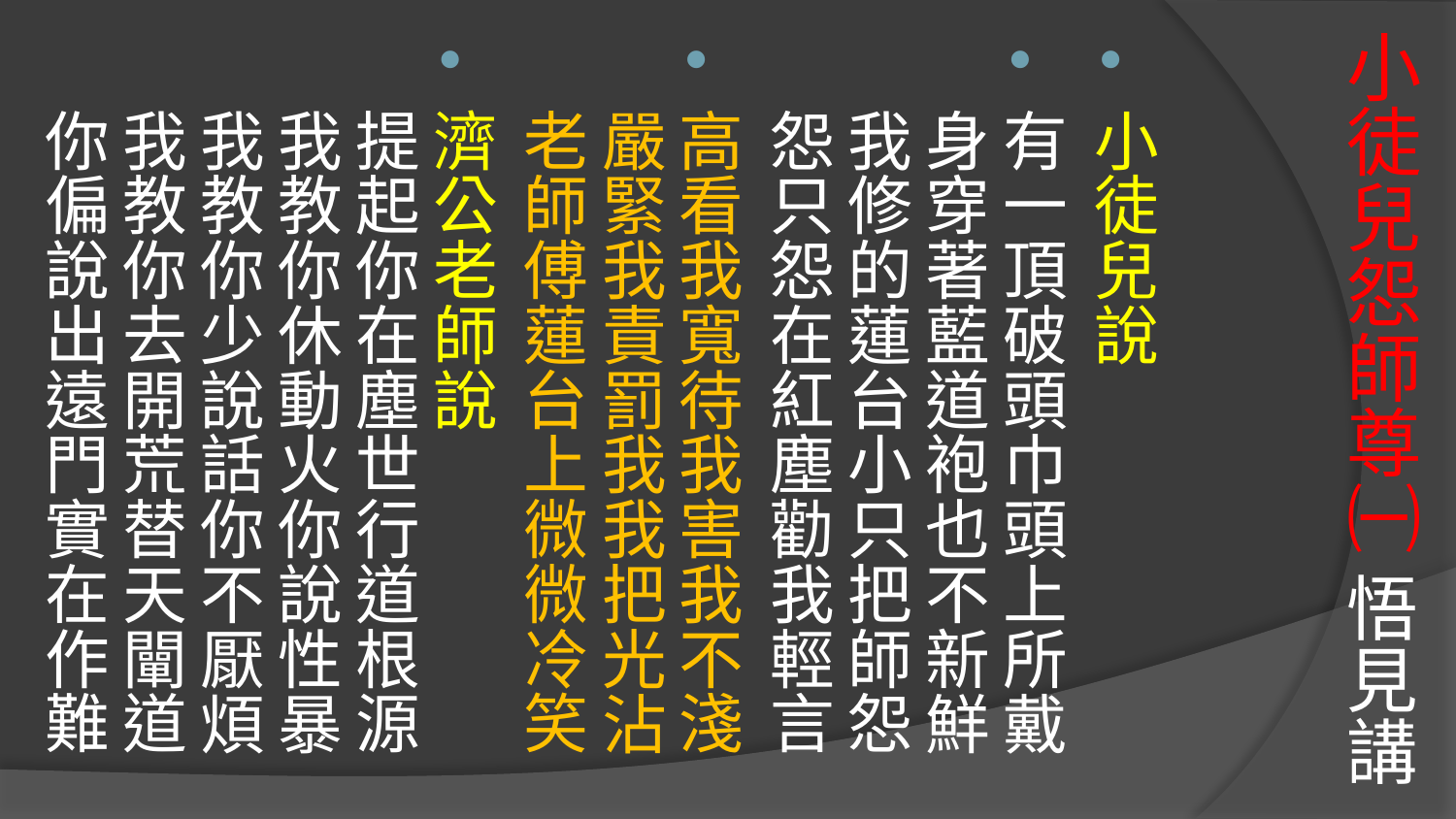

# 小徒兒怨師尊㈠ 悟見講
小徒兒說
有一頂破頭巾頭上所戴
身穿著藍道袍也不新鮮
我修的蓮台小只把師怨
怨只怨在紅塵勸我輕言
高看我寬待我害我不淺
嚴緊我責罰我我把光沾
老師傅蓮台上微微冷笑
濟公老師說
提起你在塵世行道根源我教你休動火你說性暴
我教你少說話你不厭煩
我教你去開荒替天闡道
你偏說出遠門實在作難